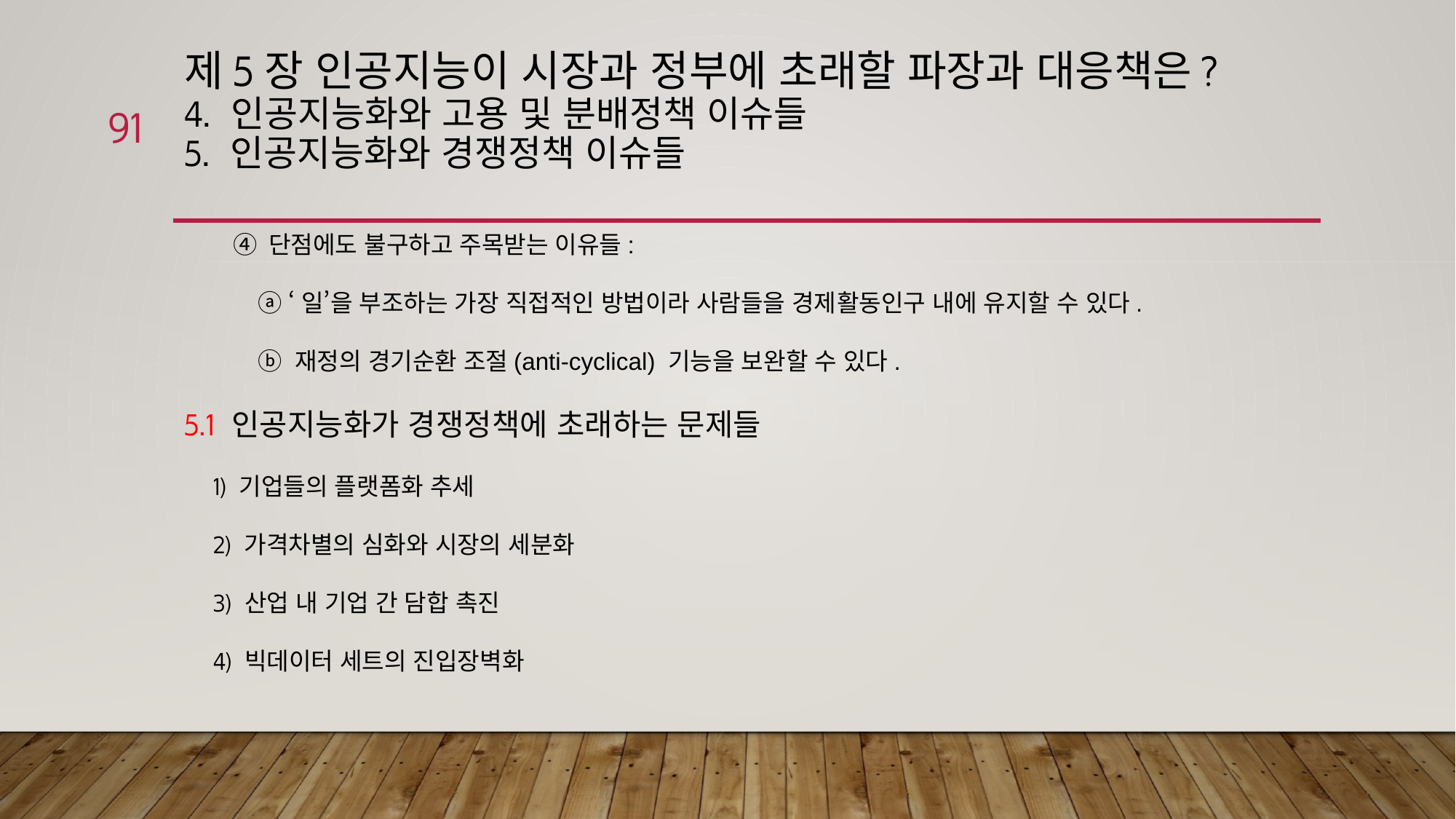

# 제5장 인공지능이 시장과 정부에 초래할 파장과 대응책은? 4. 인공지능화와 고용 및 분배정책 이슈들 5. 인공지능화와 경쟁정책 이슈들
91
         ④ 단점에도 불구하고 주목받는 이유들:
           ⓐ ‘일’을 부조하는 가장 직접적인 방법이라 사람들을 경제활동인구 내에 유지할 수 있다.
           ⓑ 재정의 경기순환 조절(anti-cyclical) 기능을 보완할 수 있다.
5.1 인공지능화가 경쟁정책에 초래하는 문제들
    1) 기업들의 플랫폼화 추세
    2) 가격차별의 심화와 시장의 세분화
    3) 산업 내 기업 간 담합 촉진
    4) 빅데이터 세트의 진입장벽화